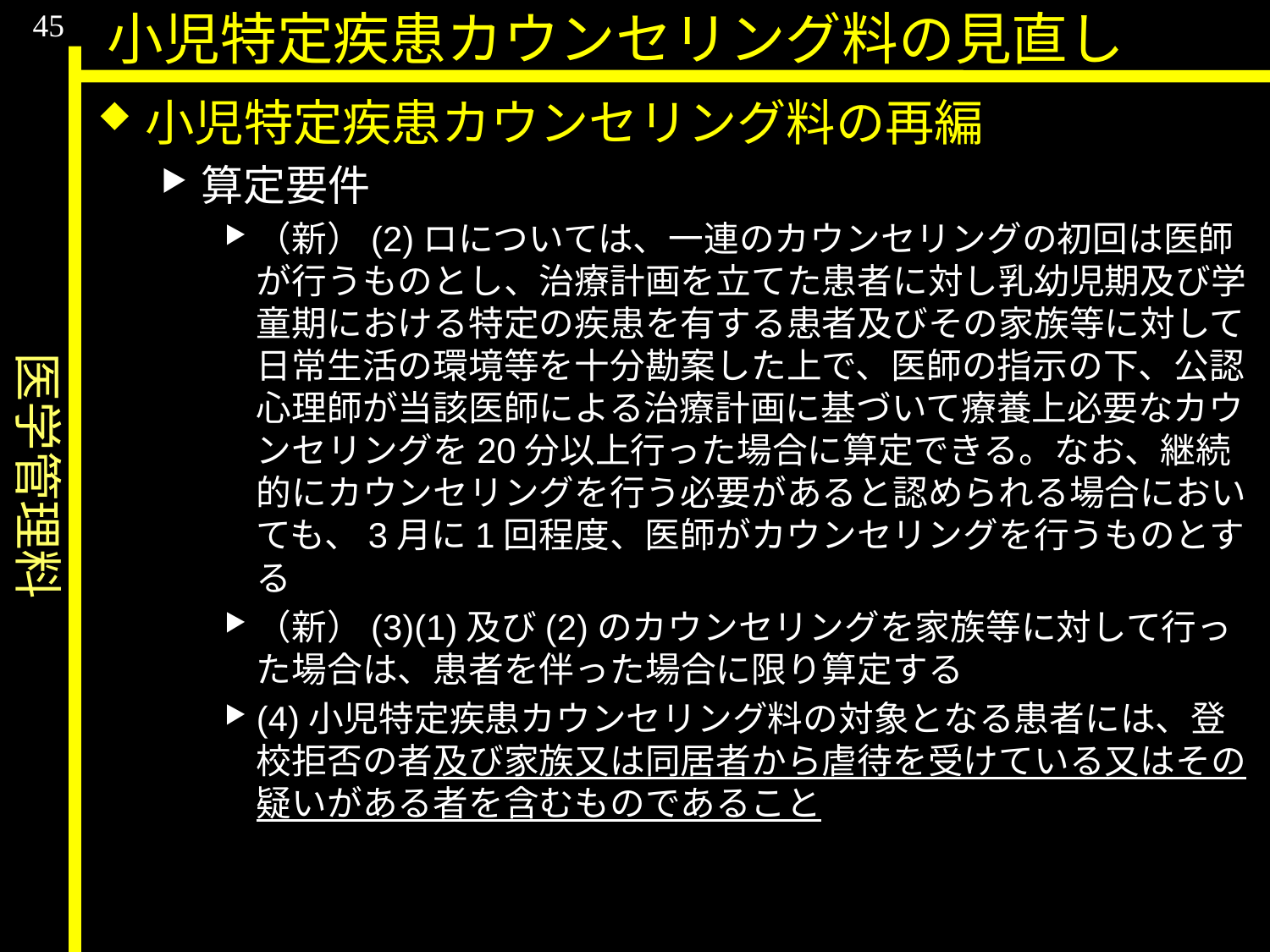

医学管理料
45
小児特定疾患カウンセリング料の見直し

小児特定疾患カウンセリング料の再編
算定要件
（新）(2)ロについては、一連のカウンセリングの初回は医師が行うものとし、治療計画を立てた患者に対し乳幼児期及び学童期における特定の疾患を有する患者及びその家族等に対して日常生活の環境等を十分勘案した上で、医師の指示の下、公認心理師が当該医師による治療計画に基づいて療養上必要なカウンセリングを20分以上行った場合に算定できる。なお、継続的にカウンセリングを行う必要があると認められる場合においても、3月に1回程度、医師がカウンセリングを行うものとする
（新）(3)(1)及び(2)のカウンセリングを家族等に対して行った場合は、患者を伴った場合に限り算定する
(4)小児特定疾患カウンセリング料の対象となる患者には、登校拒否の者及び家族又は同居者から虐待を受けている又はその疑いがある者を含むものであること